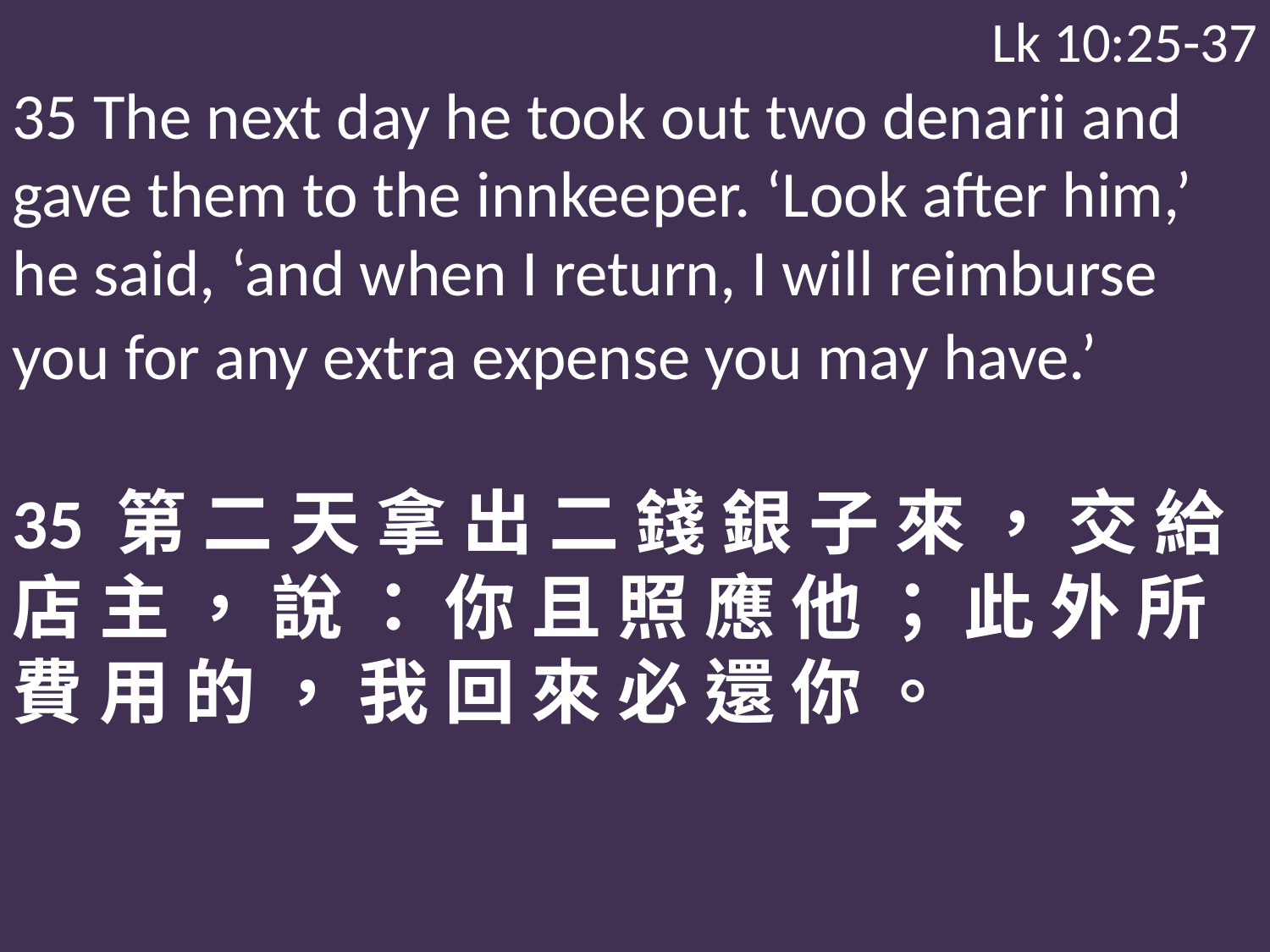

Lk 10:25-37
35 The next day he took out two denarii and gave them to the innkeeper. ‘Look after him,’ he said, ‘and when I return, I will reimburse you for any extra expense you may have.’

35 第 二 天 拿 出 二 錢 銀 子 來 ， 交 給 店 主 ， 說 ： 你 且 照 應 他 ； 此 外 所 費 用 的 ， 我 回 來 必 還 你 。